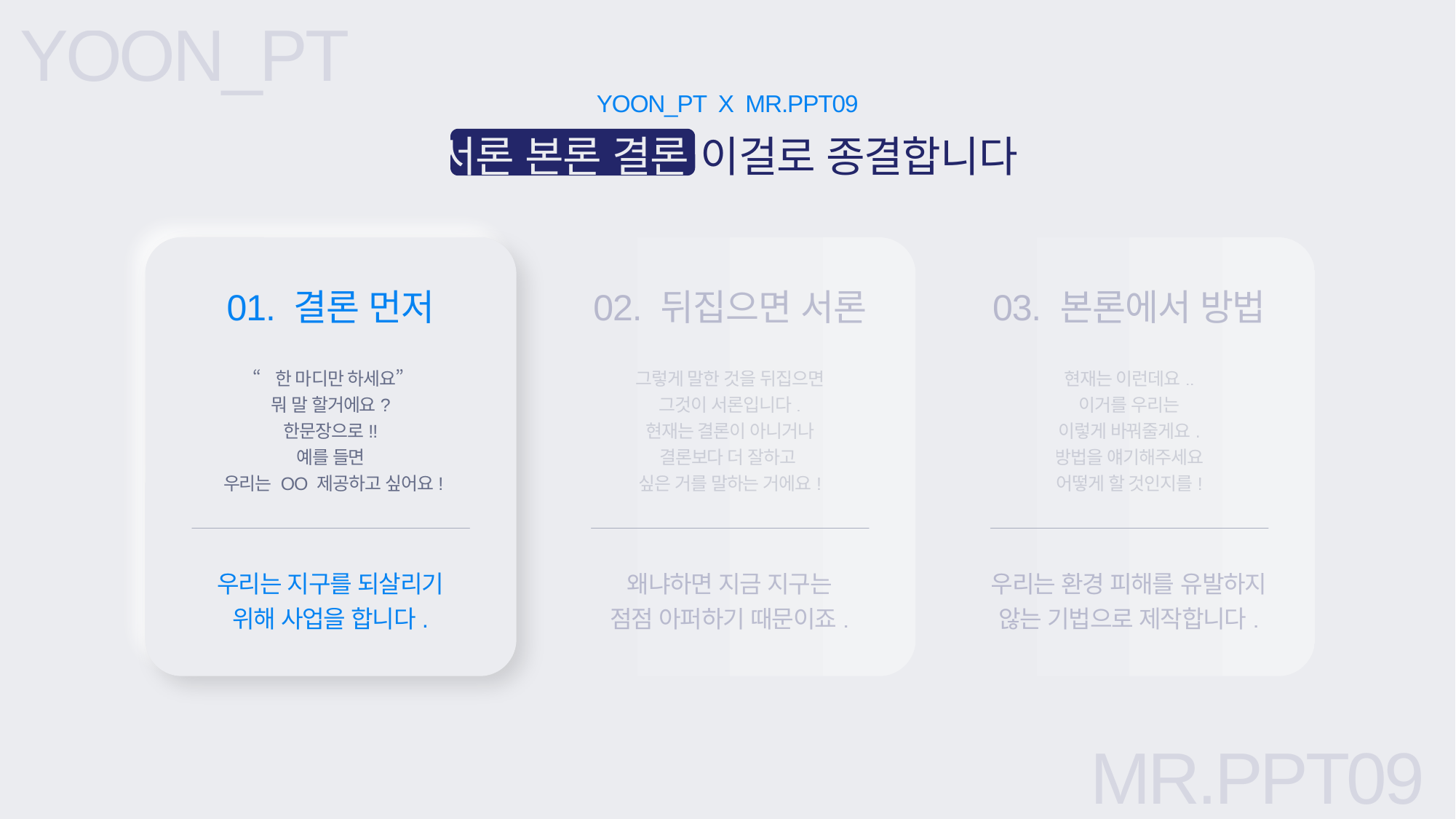

YOON_PT
YOON_PT  X  MR.PPT09
서론 본론 결론 이걸로 종결합니다

01. 결론 먼저
02. 뒤집으면 서론
03. 본론에서 방법
“한 마디만 하세요”
뭐 말 할거에요?
한문장으로!!
예를 들면
우리는 OO 제공하고 싶어요!
그렇게 말한 것을 뒤집으면
그것이 서론입니다.
현재는 결론이 아니거나
결론보다 더 잘하고
싶은 거를 말하는 거에요!
현재는 이런데요..
이거를 우리는
이렇게 바꿔줄게요.
방법을 얘기해주세요
어떻게 할 것인지를!
우리는 지구를 되살리기
위해 사업을 합니다.
왜냐하면 지금 지구는
점점 아퍼하기 때문이죠.
우리는 환경 피해를 유발하지
않는 기법으로 제작합니다.
MR.PPT09